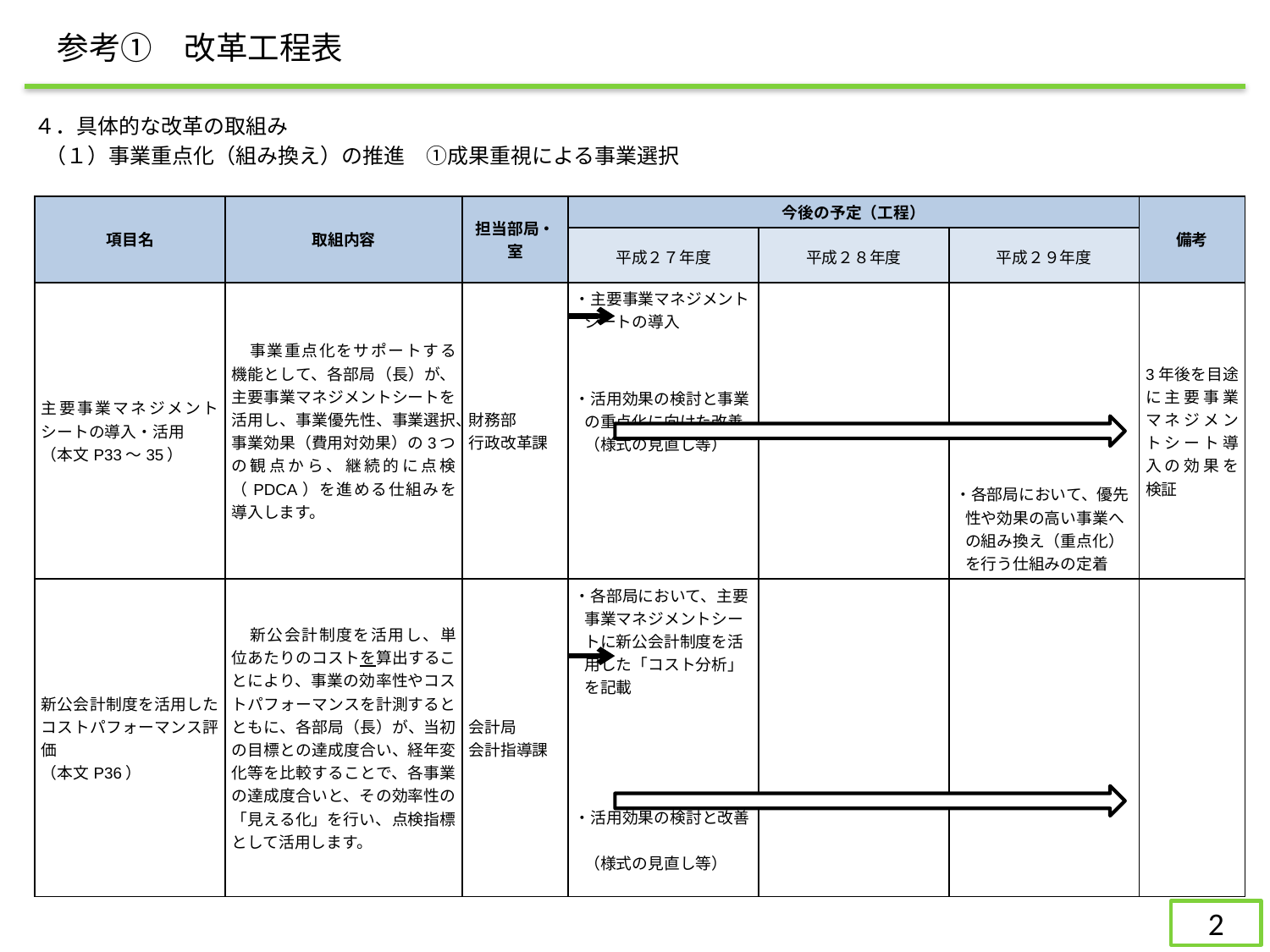

参考①　改革工程表
４．具体的な改革の取組み
（１）事業重点化（組み換え）の推進　①成果重視による事業選択
| 項目名 | 取組内容 | 担当部局・室 | 今後の予定（工程） |  |  | 備考 |
| --- | --- | --- | --- | --- | --- | --- |
|  |  |  | 平成２７年度 | 平成２８年度 | 平成２９年度 |  |
| 主要事業マネジメントシートの導入・活用 （本文P33～35） | 事業重点化をサポートする機能として、各部局（長）が、主要事業マネジメントシートを活用し、事業優先性、事業選択、事業効果（費用対効果）の3つの観点から、継続的に点検（PDCA）を進める仕組みを導入します。 | 財務部 行政改革課 | ・主要事業マネジメントシートの導入 ・活用効果の検討と事業の重点化に向けた改善 （様式の見直し等） |  | ・各部局において、優先性や効果の高い事業への組み換え（重点化）を行う仕組みの定着 | 3年後を目途に主要事業マネジメントシート導入の効果を検証 |
| 新公会計制度を活用した コストパフォーマンス評価 （本文P36） | 新公会計制度を活用し、単位あたりのコストを算出することにより、事業の効率性やコストパフォーマンスを計測するとともに、各部局（長）が、当初の目標との達成度合い、経年変化等を比較することで、各事業の達成度合いと、その効率性の「見える化」を行い、点検指標として活用します。 | 会計局 会計指導課 | ・各部局において、主要事業マネジメントシートに新公会計制度を活用した「コスト分析」を記載 ・活用効果の検討と改善 （様式の見直し等） |  |  |  |

2